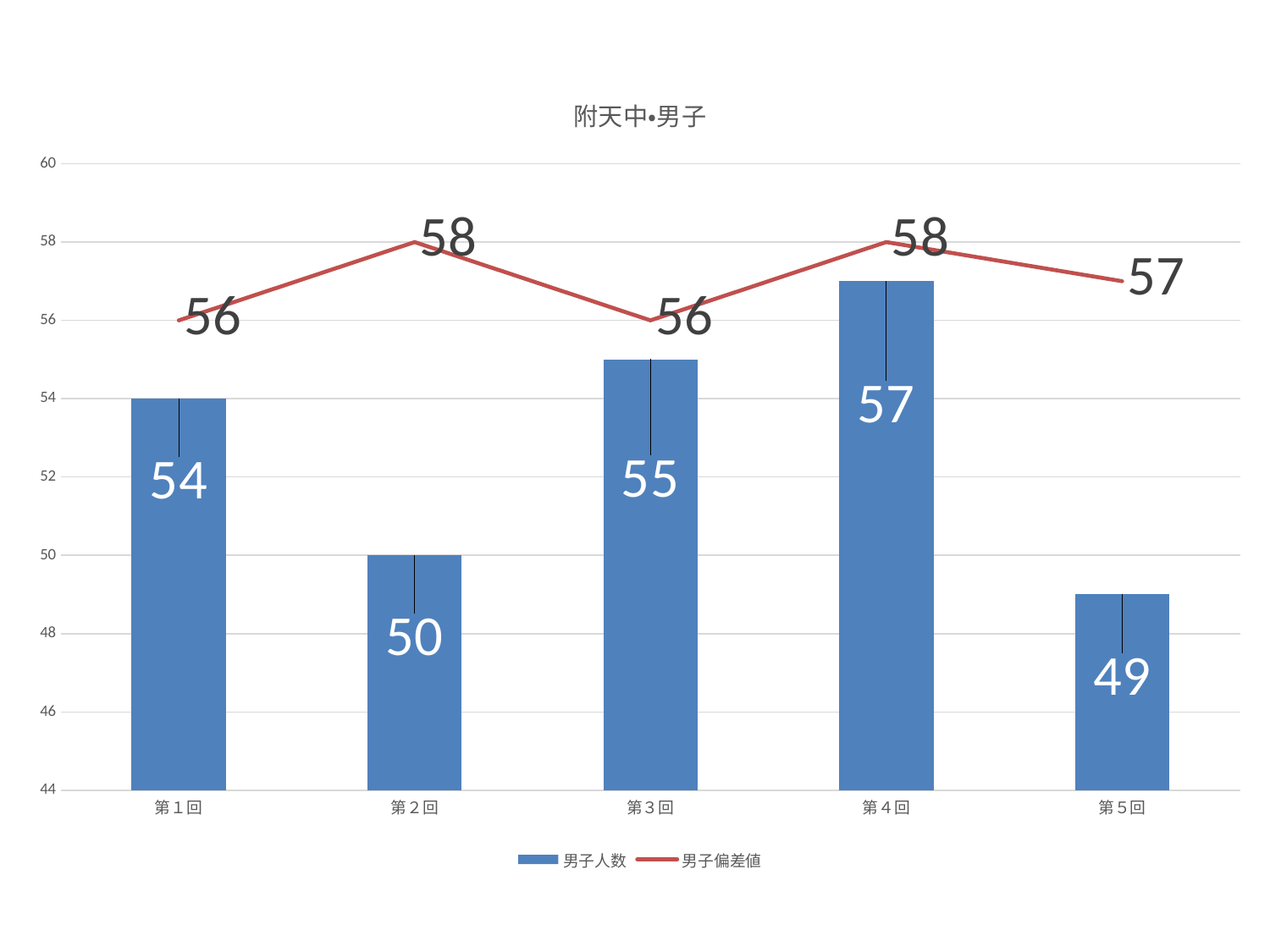

### Chart: 附天中・男子

| Category | 男子人数 | 男子偏差値 |
|---|---|---|
| 第１回 | 54.0 | 56.0 |
| 第２回 | 50.0 | 58.0 |
| 第３回 | 55.0 | 56.0 |
| 第４回 | 57.0 | 58.0 |
| 第５回 | 49.0 | 57.0 |